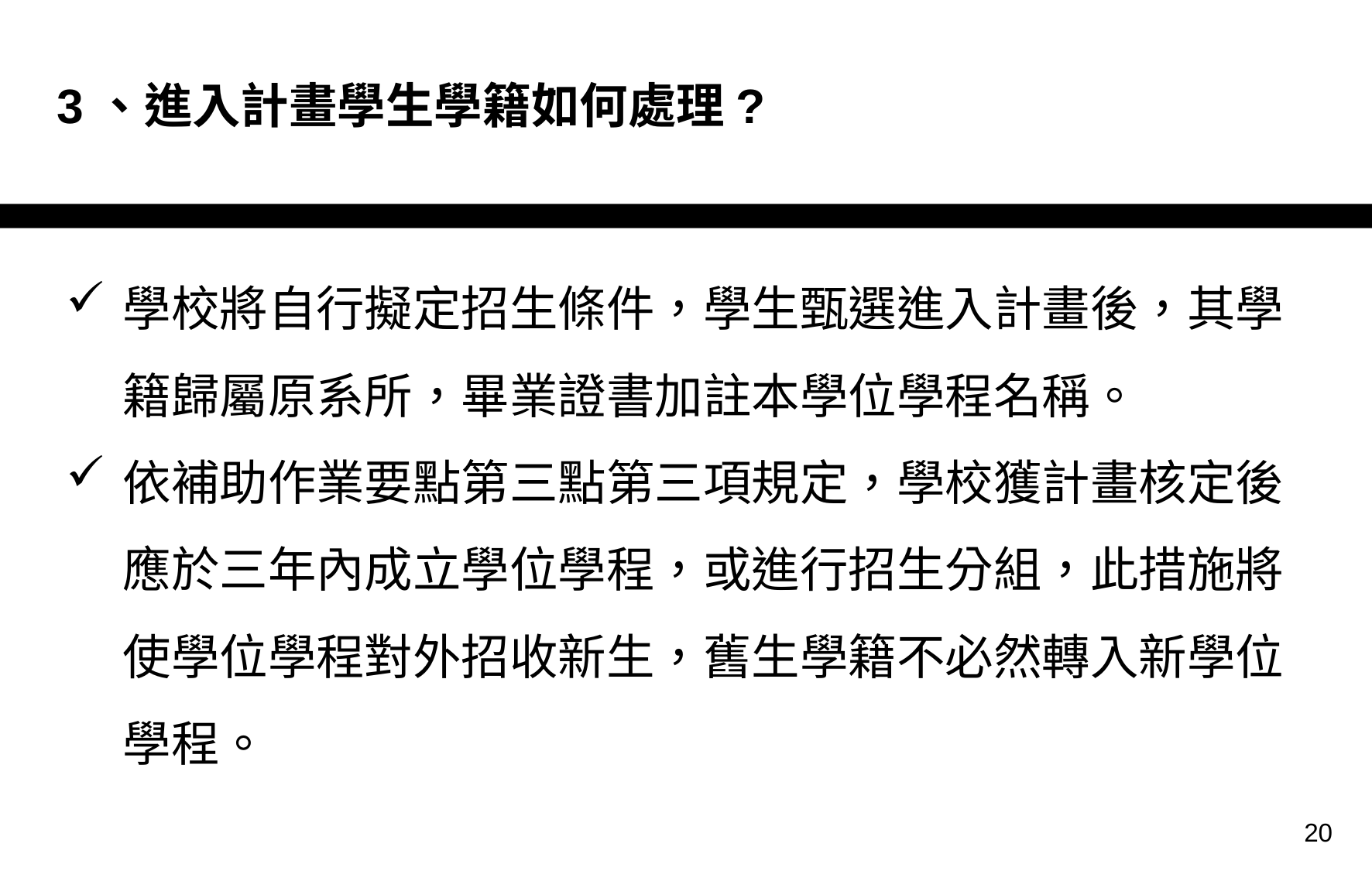

3、進入計畫學生學籍如何處理?
學校將自行擬定招生條件，學生甄選進入計畫後，其學籍歸屬原系所，畢業證書加註本學位學程名稱。
依補助作業要點第三點第三項規定，學校獲計畫核定後應於三年內成立學位學程，或進行招生分組，此措施將使學位學程對外招收新生，舊生學籍不必然轉入新學位學程。
20